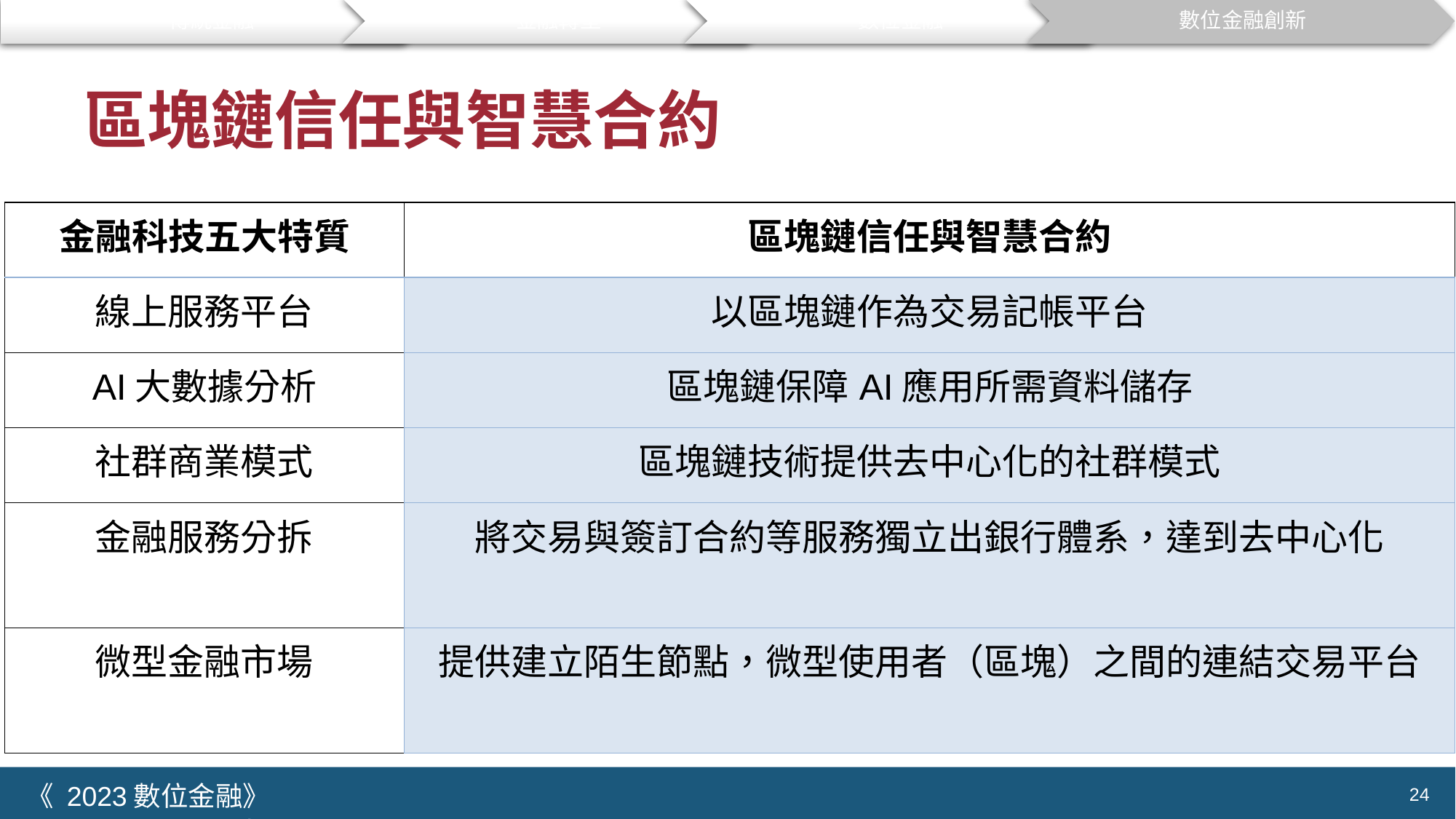

傳統金融

金融轉型

數位金融

數位金融創新
# 區塊鏈信任與智慧合約
| 金融科技五大特質 | 區塊鏈信任與智慧合約 |
| --- | --- |
| 線上服務平台 | 以區塊鏈作為交易記帳平台 |
| AI大數據分析 | 區塊鏈保障AI應用所需資料儲存 |
| 社群商業模式 | 區塊鏈技術提供去中心化的社群模式 |
| 金融服務分拆 | 將交易與簽訂合約等服務獨立出銀行體系，達到去中心化 |
| 微型金融市場 | 提供建立陌生節點，微型使用者（區塊）之間的連結交易平台 |

24
《 2023數位金融》                                                                                                                                             	NYCU.IIM.IEBI Lab